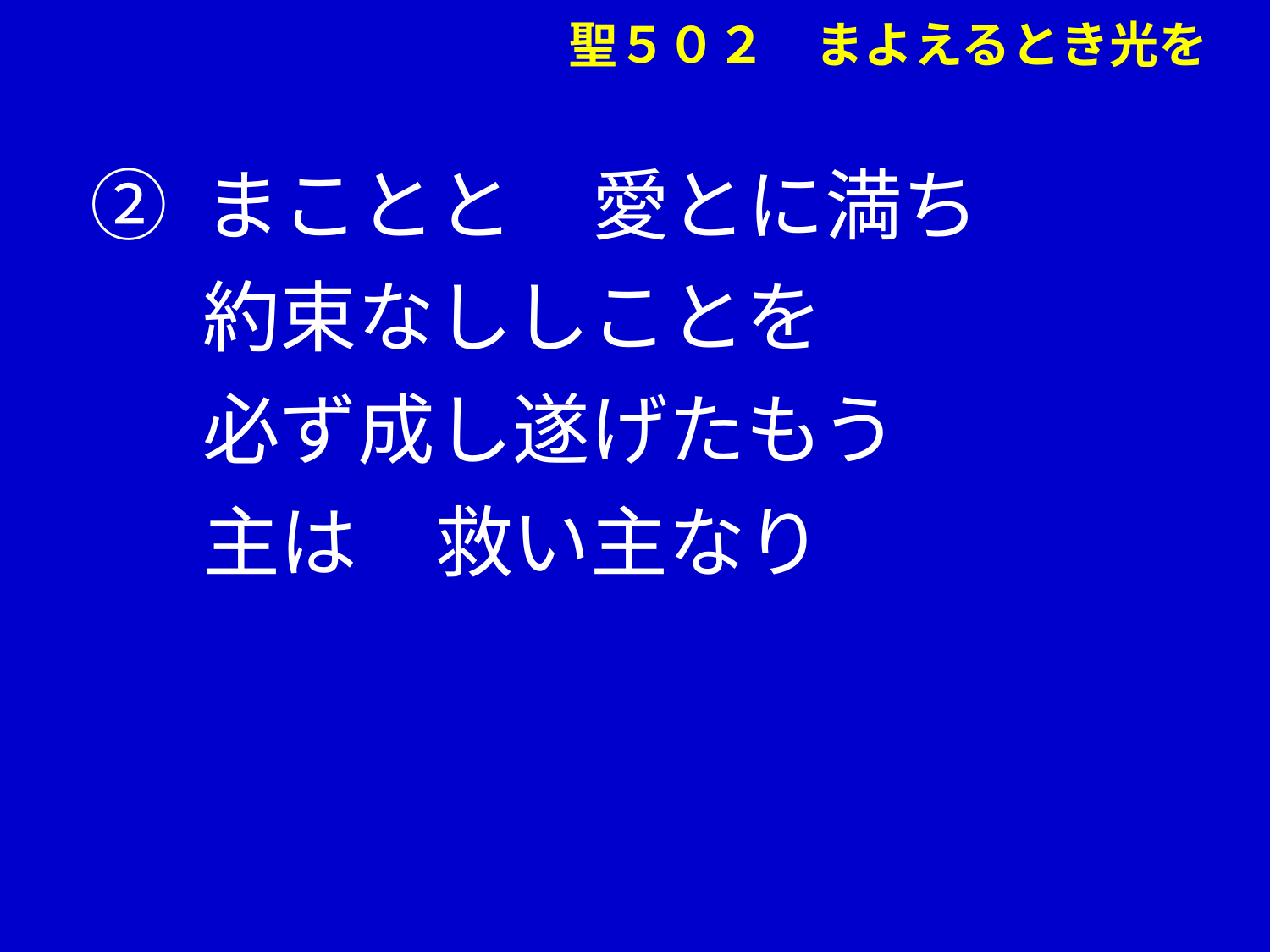

聖５０２　まよえるとき光を
② まことと　愛とに満ち
　  約束なししことを
　  必ず成し遂げたもう
　  主は　救い主なり